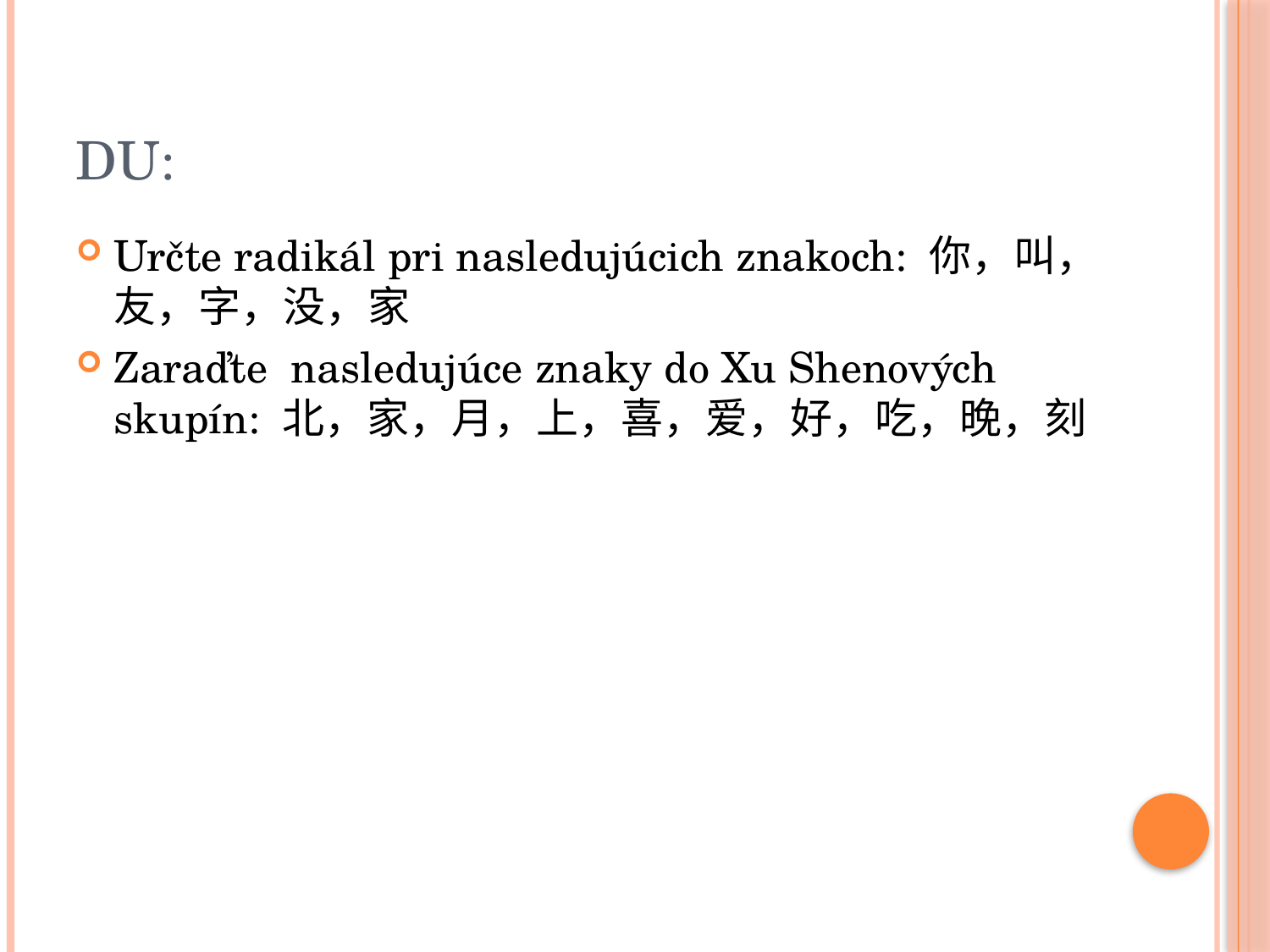

# DU:
Určte radikál pri nasledujúcich znakoch: 你，叫，友，字，没，家
Zaraďte  nasledujúce znaky do Xu Shenových skupín: 北，家，月，上，喜，爱，好，吃，晚，刻